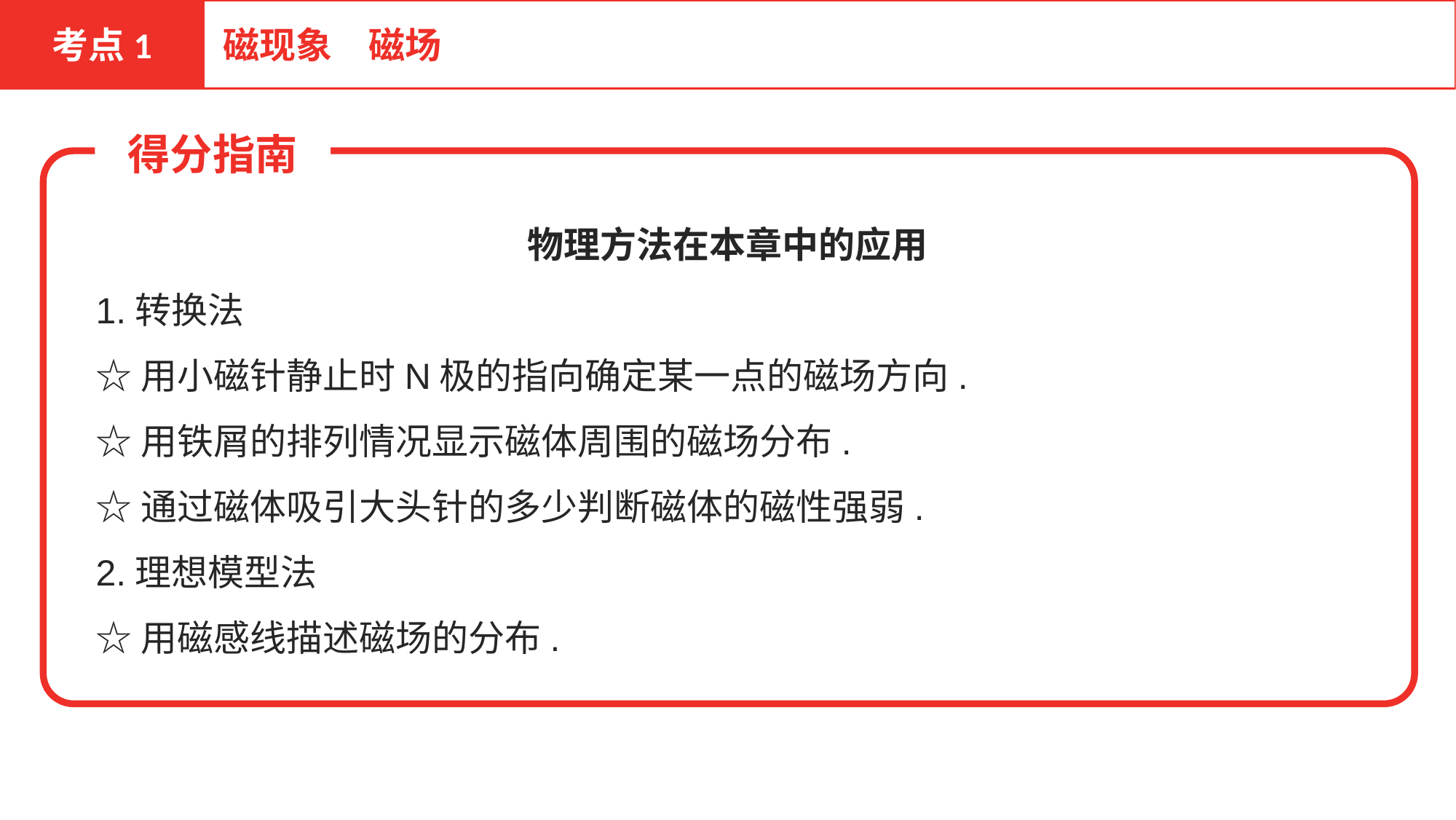

考点1
磁现象　磁场
得分指南

物理方法在本章中的应用
1.转换法
☆用小磁针静止时N极的指向确定某一点的磁场方向.
☆用铁屑的排列情况显示磁体周围的磁场分布.
☆通过磁体吸引大头针的多少判断磁体的磁性强弱.
2.理想模型法
☆用磁感线描述磁场的分布.